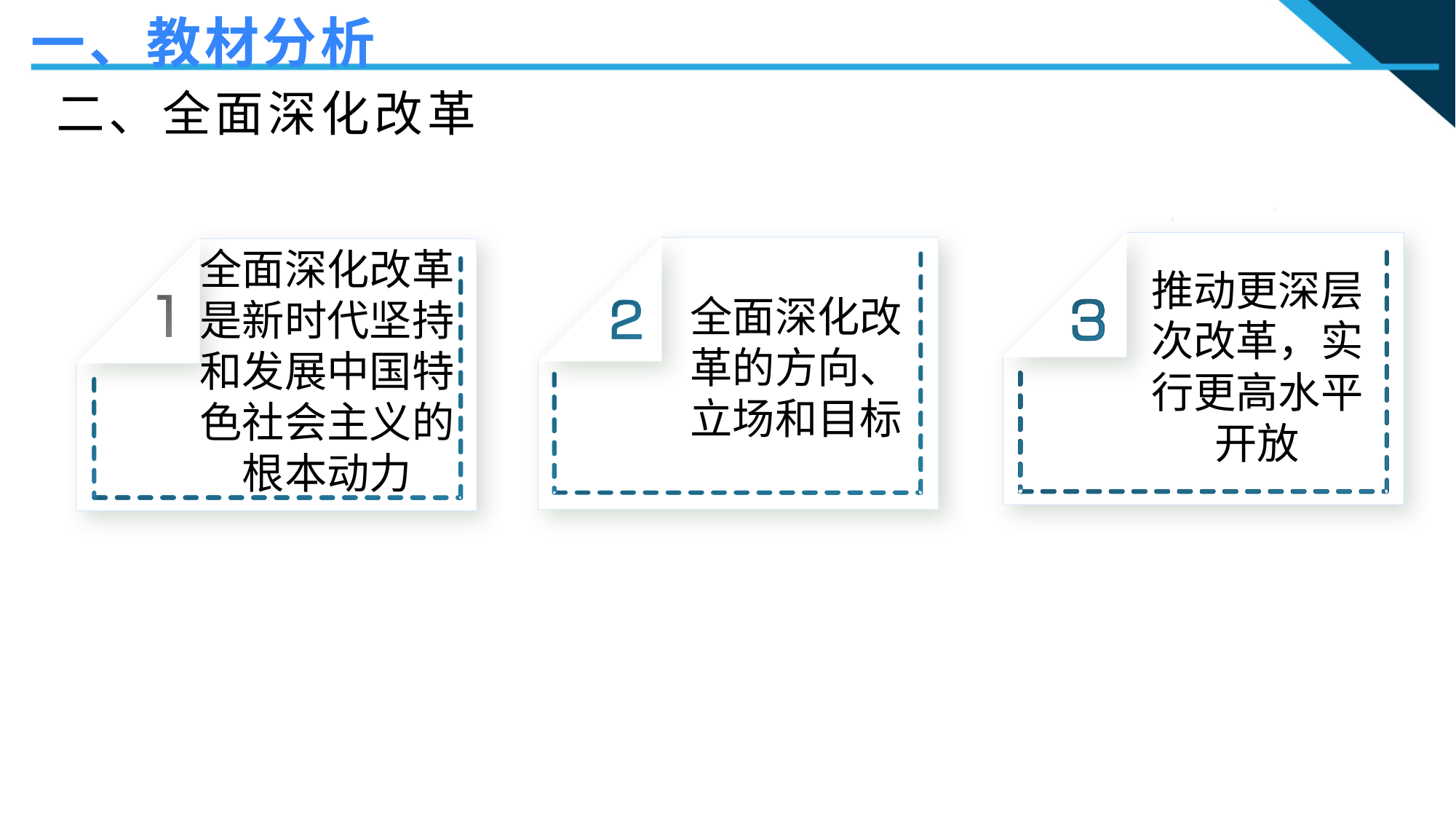

一、教材分析
二、全面深化改革

推动更深层次改革，实行更高水平开放

全面深化改革的方向、立场和目标

全面深化改革是新时代坚持和发展中国特色社会主义的根本动力